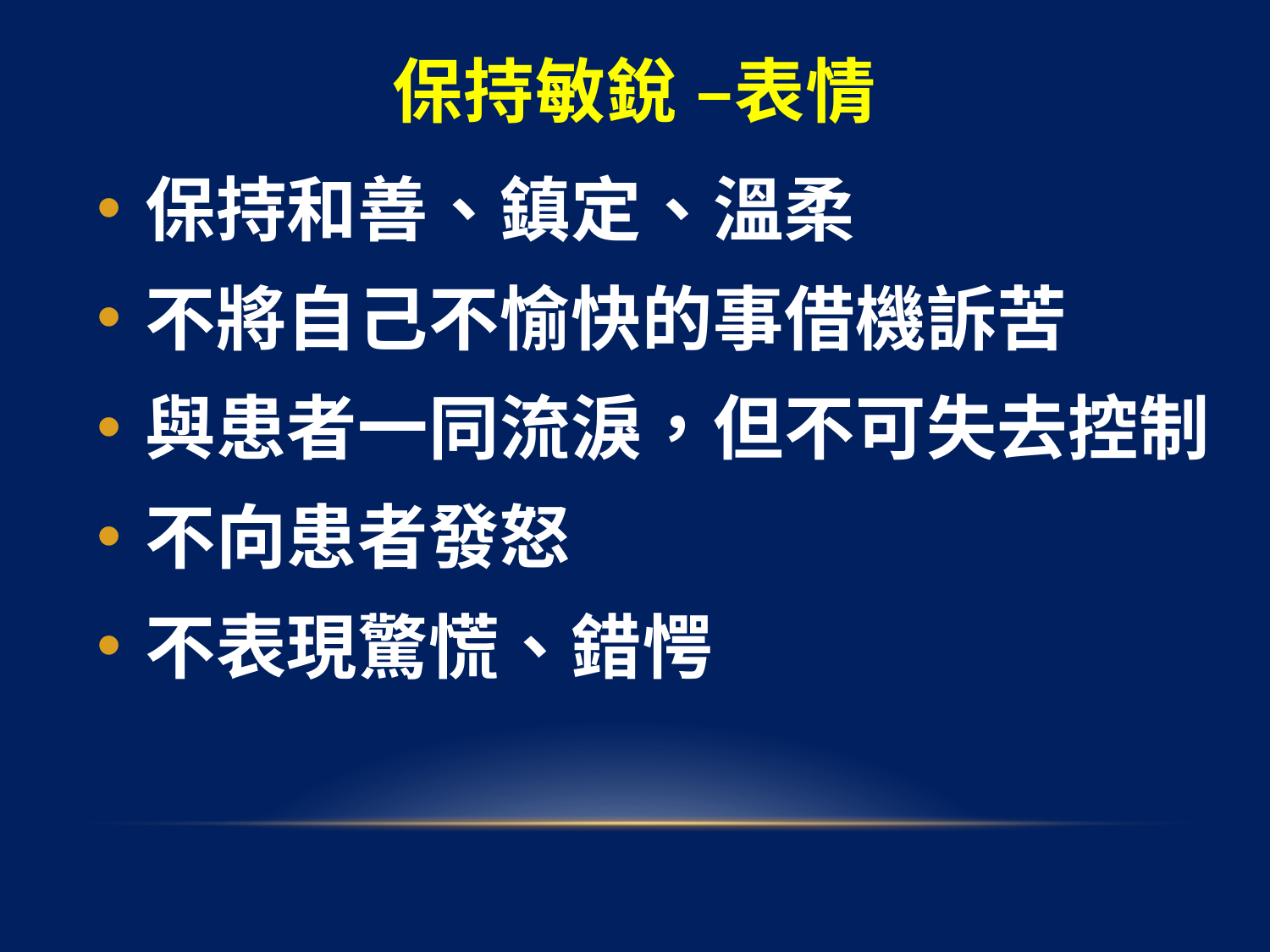

# 保持敏銳 –表情
保持和善、鎮定、溫柔
不將自己不愉快的事借機訴苦
與患者一同流淚，但不可失去控制
不向患者發怒
不表現驚慌、錯愕